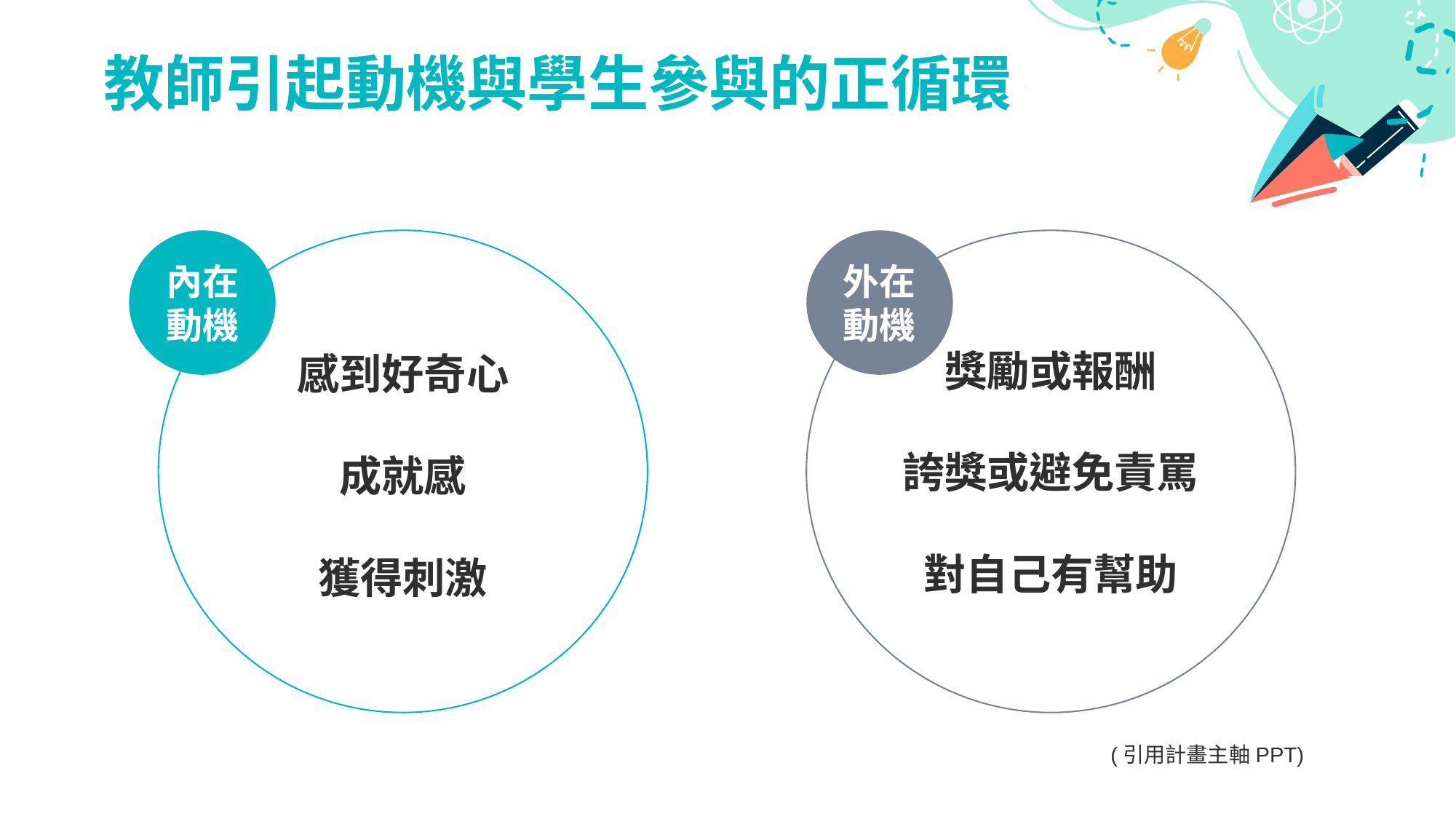

教師引起動機與學生參與的正循環
內在
動機
感到好奇心
成就感
獲得刺激

獎勵或報酬

誇獎或避免責罵

對自己有幫助
外在
動機
(引用計畫主軸PPT)